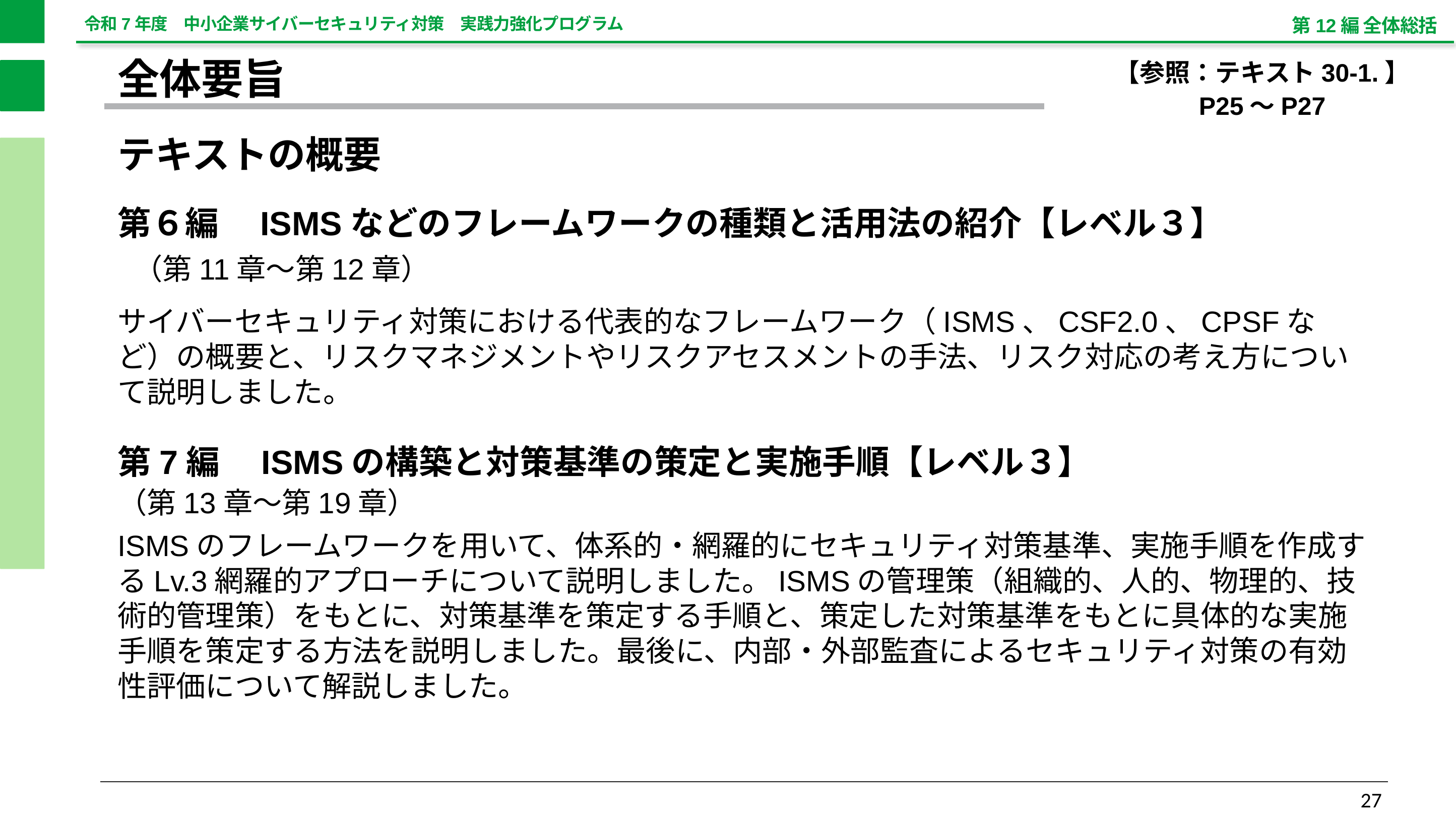

第12編 全体総括
【参照：テキスト30-1.】
P25～P27
全体要旨

テキストの概要
第６編　ISMSなどのフレームワークの種類と活用法の紹介【レベル３】
 （第11章～第12章）
サイバーセキュリティ対策における代表的なフレームワーク（ISMS、CSF2.0、CPSFなど）の概要と、リスクマネジメントやリスクアセスメントの手法、リスク対応の考え方について説明しました。
第7編　ISMSの構築と対策基準の策定と実施手順【レベル３】
（第13章～第19章）
ISMSのフレームワークを用いて、体系的・網羅的にセキュリティ対策基準、実施手順を作成するLv.3網羅的アプローチについて説明しました。ISMSの管理策（組織的、人的、物理的、技術的管理策）をもとに、対策基準を策定する手順と、策定した対策基準をもとに具体的な実施手順を策定する方法を説明しました。最後に、内部・外部監査によるセキュリティ対策の有効性評価について解説しました。